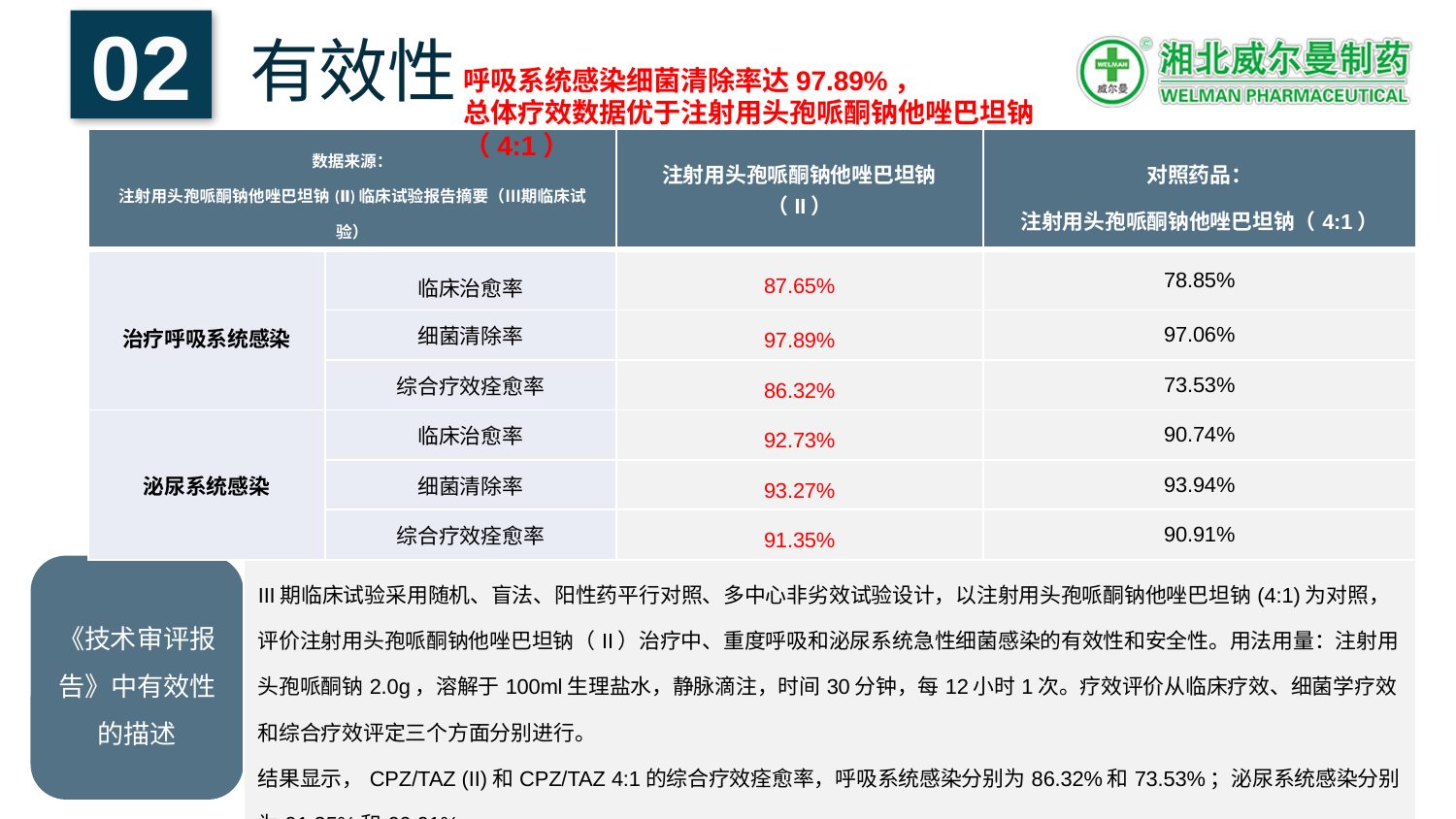

02
有效性
呼吸系统感染细菌清除率达97.89%，
总体疗效数据优于注射用头孢哌酮钠他唑巴坦钠（4:1）

| 数据来源： 注射用头孢哌酮钠他唑巴坦钠(Ⅱ)临床试验报告摘要（Ⅲ期临床试验） |  | 注射用头孢哌酮钠他唑巴坦钠（II） | 对照药品： 注射用头孢哌酮钠他唑巴坦钠（4:1） |
| --- | --- | --- | --- |
| 治疗呼吸系统感染 | 临床治愈率 | 87.65% | 78.85% |
|  | 细菌清除率 | 97.89% | 97.06% |
|  | 综合疗效痊愈率 | 86.32% | 73.53% |
| 泌尿系统感染 | 临床治愈率 | 92.73% | 90.74% |
|  | 细菌清除率 | 93.27% | 93.94% |
|  | 综合疗效痊愈率 | 91.35% | 90.91% |
《技术审评报告》中有效性的描述
| III期临床试验采用随机、盲法、阳性药平行对照、多中心非劣效试验设计，以注射用头孢哌酮钠他唑巴坦钠(4:1)为对照，评价注射用头孢哌酮钠他唑巴坦钠（II）治疗中、重度呼吸和泌尿系统急性细菌感染的有效性和安全性。用法用量：注射用头孢哌酮钠2.0g，溶解于100ml生理盐水，静脉滴注，时间30分钟，每12小时1次。疗效评价从临床疗效、细菌学疗效和综合疗效评定三个方面分别进行。 结果显示，CPZ/TAZ (II)和CPZ/TAZ 4:1的综合疗效痊愈率，呼吸系统感染分别为86.32%和73.53%；泌尿系统感染分别为91.35%和90.91%。 |
| --- |